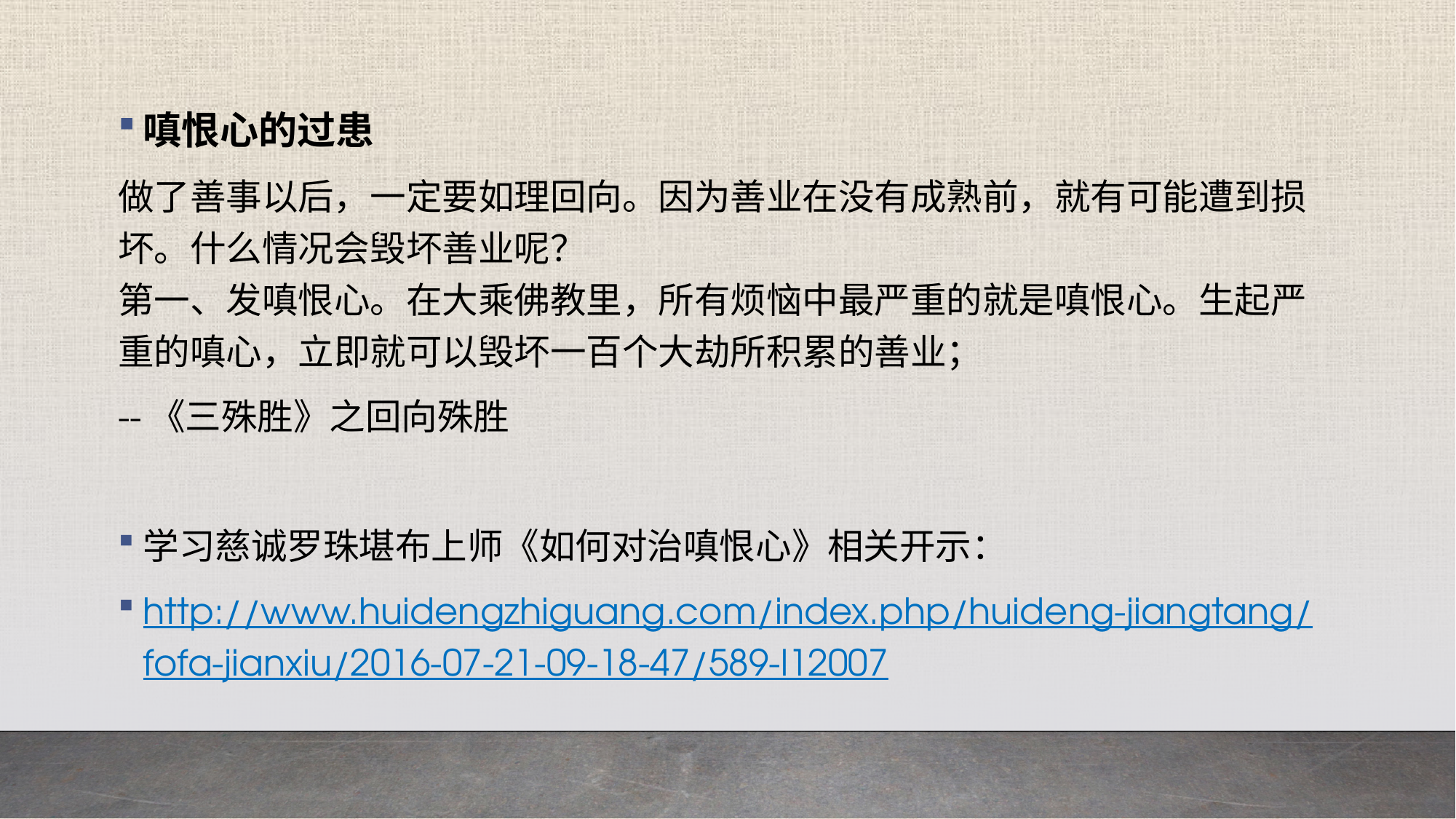

嗔恨心的过患
做了善事以后，一定要如理回向。因为善业在没有成熟前，就有可能遭到损坏。什么情况会毁坏善业呢？
第一、发嗔恨心。在大乘佛教里，所有烦恼中最严重的就是嗔恨心。生起严重的嗔心，立即就可以毁坏一百个大劫所积累的善业；
--《三殊胜》之回向殊胜

学习慈诚罗珠堪布上师《如何对治嗔恨心》相关开示：
http://www.huidengzhiguang.com/index.php/huideng-jiangtang/fofa-jianxiu/2016-07-21-09-18-47/589-l12007